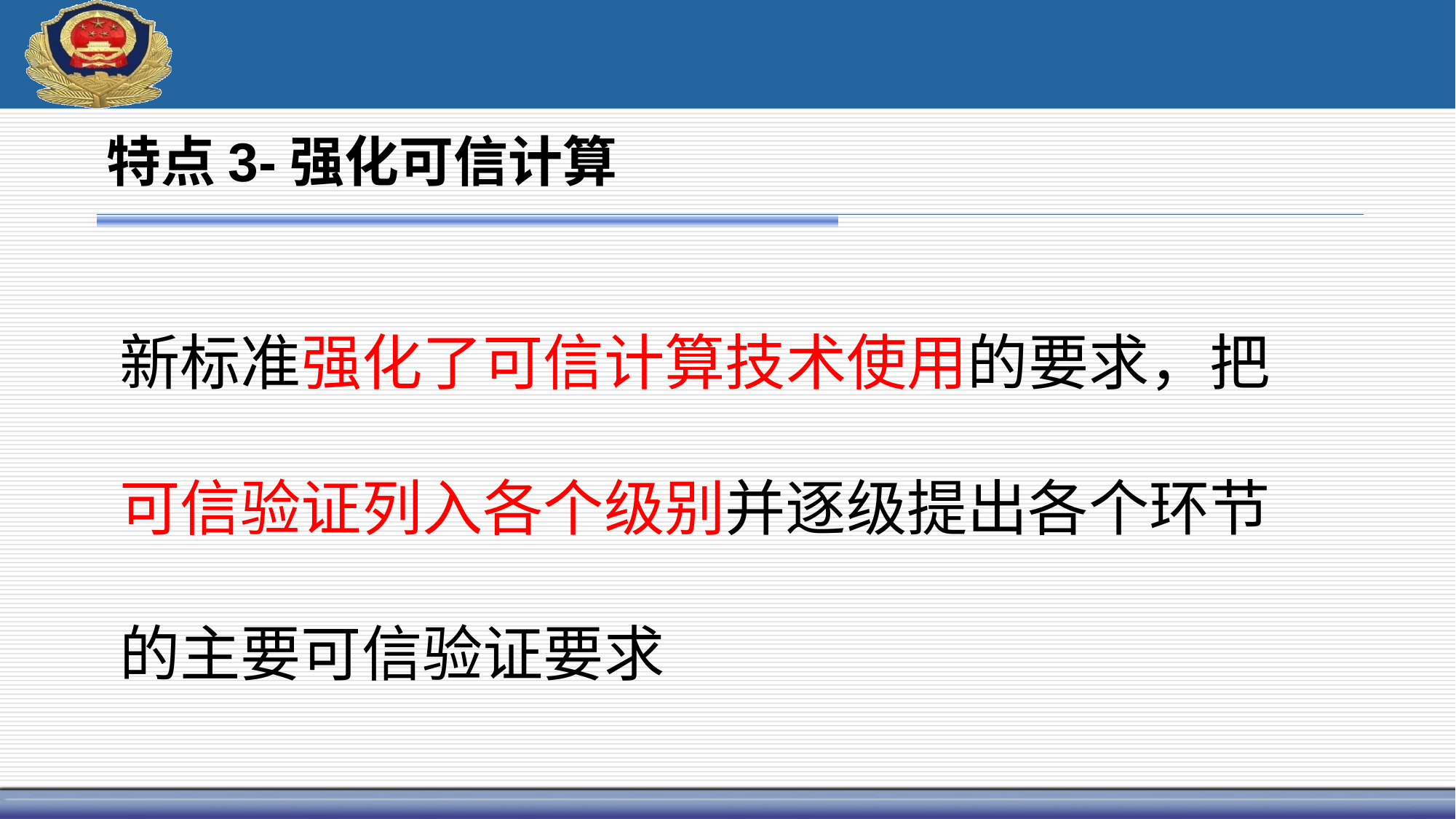

特点3-强化可信计算
新标准强化了可信计算技术使用的要求，把可信验证列入各个级别并逐级提出各个环节的主要可信验证要求